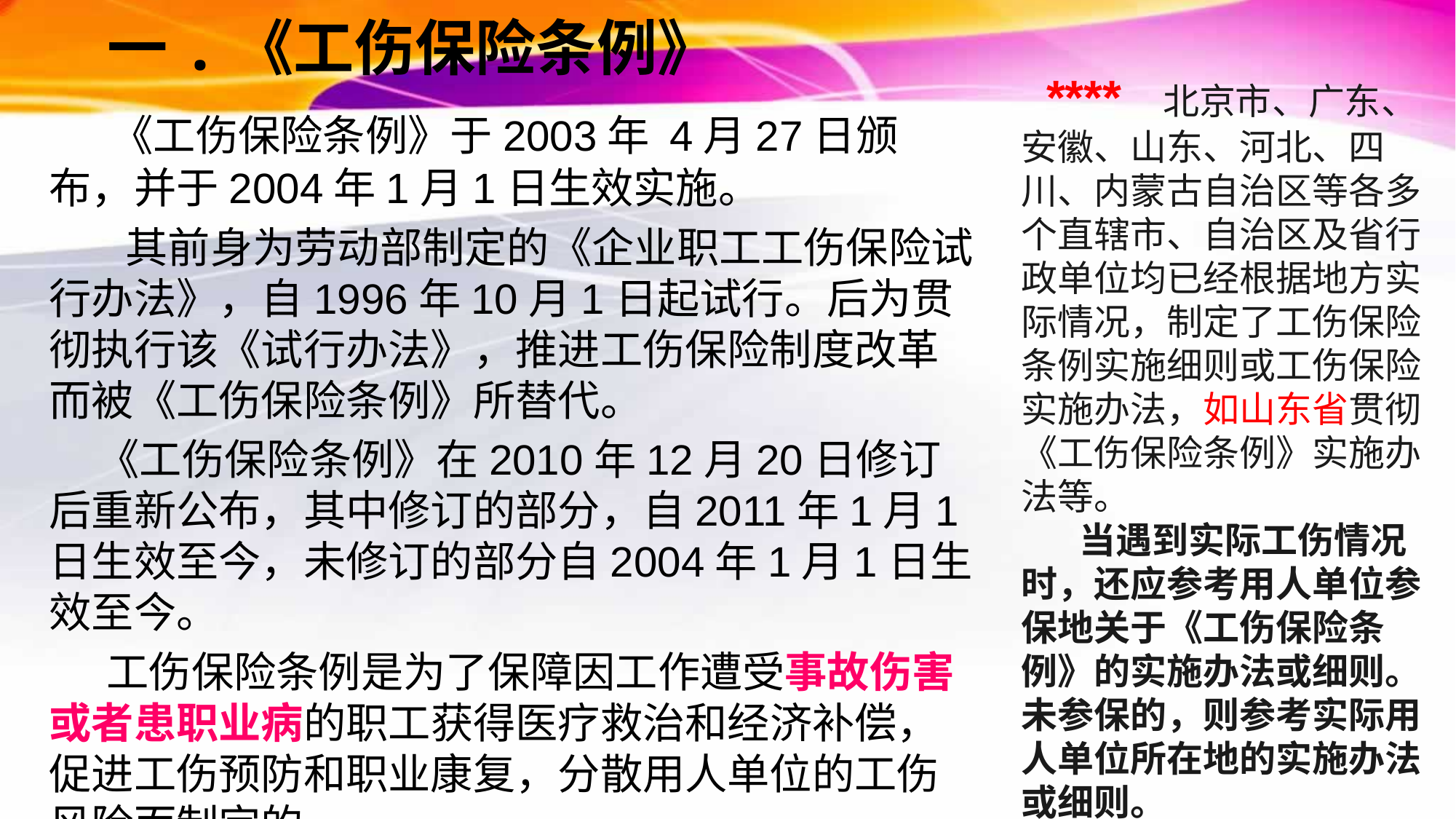

****   北京市、广东、安徽、山东、河北、四川、内蒙古自治区等各多个直辖市、自治区及省行政单位均已经根据地方实际情况，制定了工伤保险条例实施细则或工伤保险实施办法，如山东省贯彻《工伤保险条例》实施办法等。
      当遇到实际工伤情况时，还应参考用人单位参保地关于《工伤保险条例》的实施办法或细则。未参保的，则参考实际用人单位所在地的实施办法或细则。
# 一.《工伤保险条例》
     《工伤保险条例》于2003年 4月27日颁布，并于2004年1月1日生效实施。
       其前身为劳动部制定的《企业职工工伤保险试行办法》，自1996年10月1日起试行。后为贯彻执行该《试行办法》，推进工伤保险制度改革而被《工伤保险条例》所替代。
    《工伤保险条例》在2010年12月20日修订后重新公布，其中修订的部分，自2011年1月1日生效至今，未修订的部分自2004年1月1日生效至今。
     工伤保险条例是为了保障因工作遭受事故伤害或者患职业病的职工获得医疗救治和经济补偿，促进工伤预防和职业康复，分散用人单位的工伤风险而制定的。
9